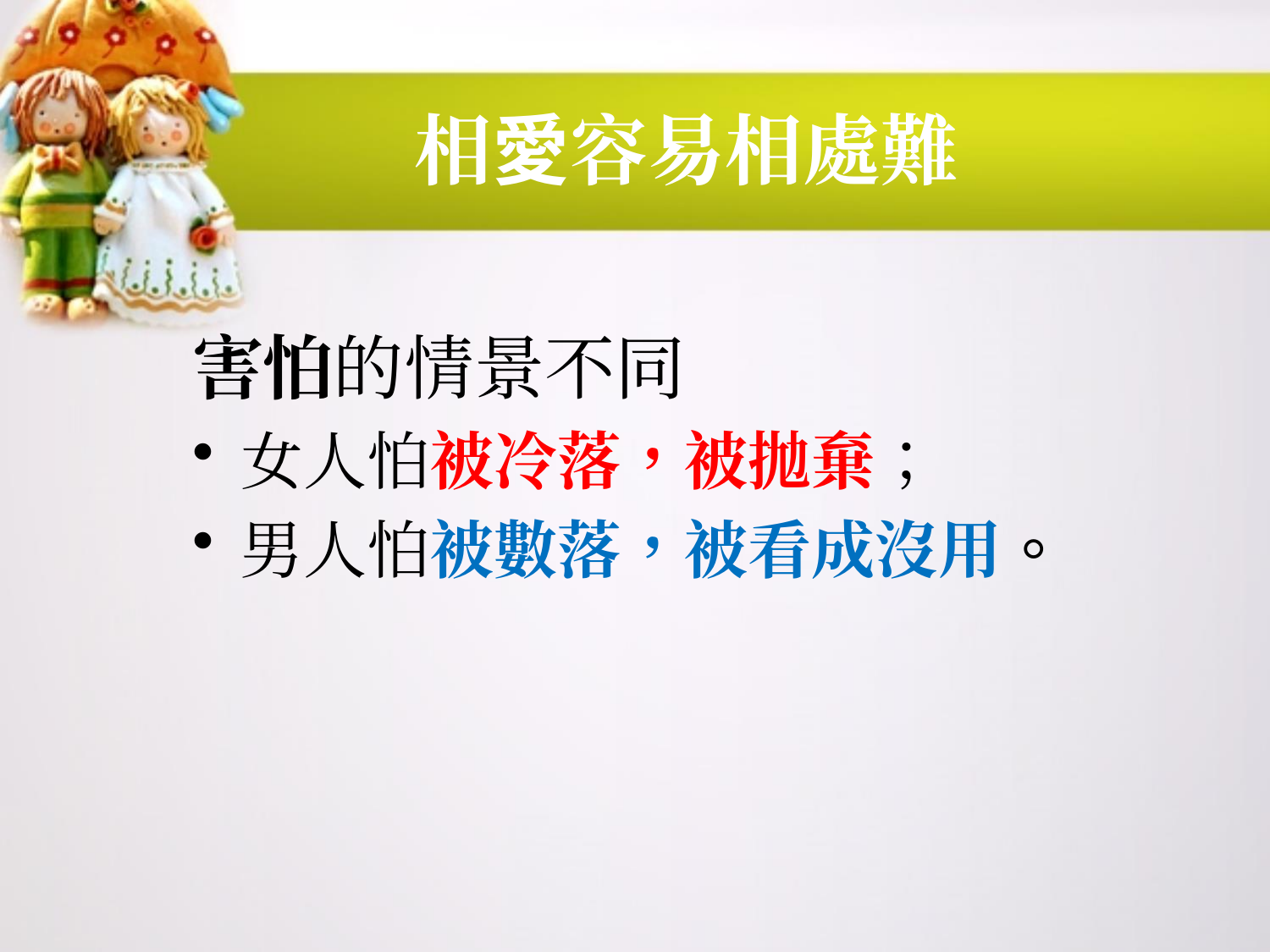

# 相愛容易相處難
害怕的情景不同
女人怕被冷落，被拋棄；
男人怕被數落，被看成沒用。